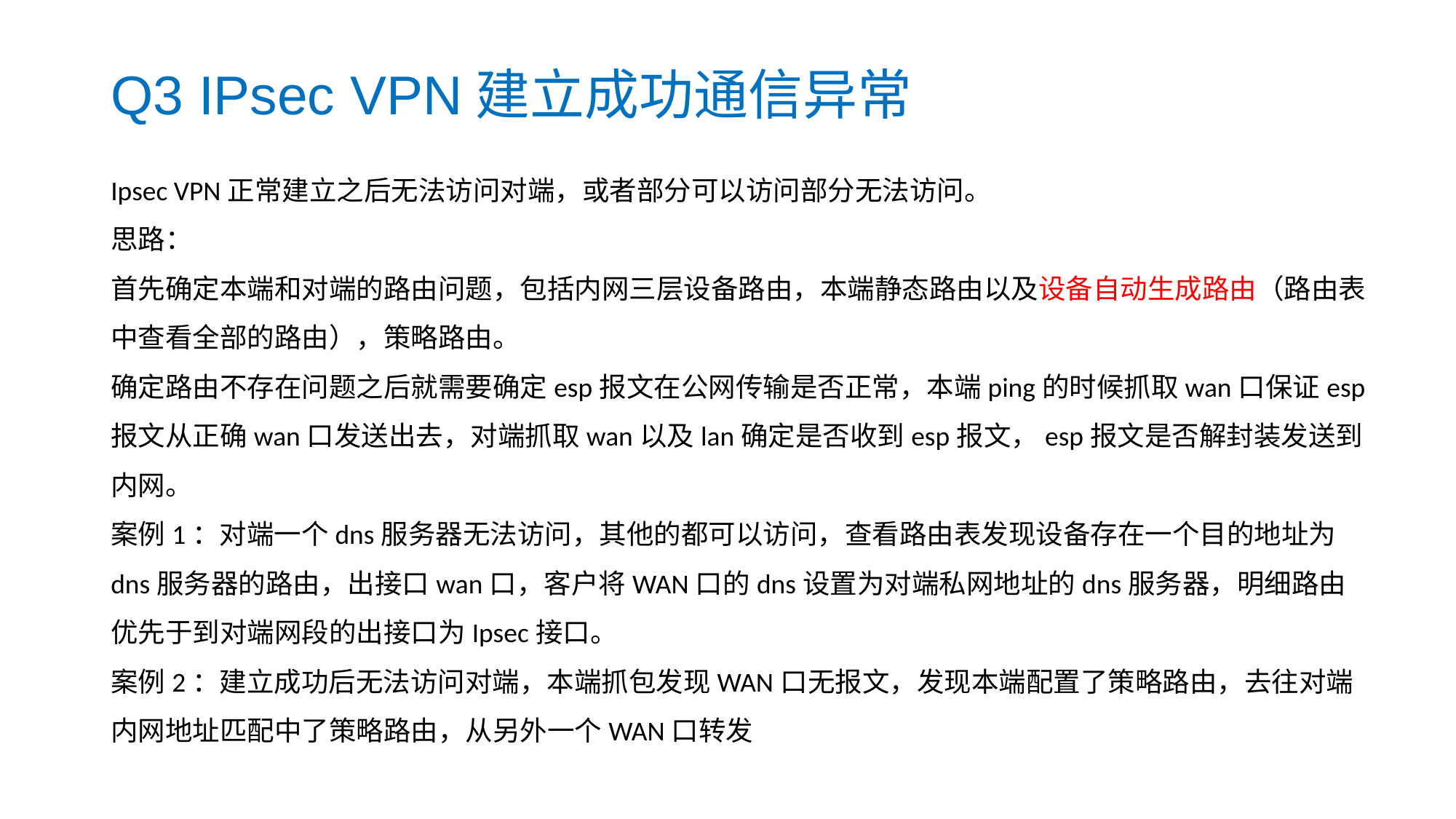

# Q3 IPsec VPN建立成功通信异常
Ipsec VPN正常建立之后无法访问对端，或者部分可以访问部分无法访问。
思路：
首先确定本端和对端的路由问题，包括内网三层设备路由，本端静态路由以及设备自动生成路由（路由表中查看全部的路由），策略路由。
确定路由不存在问题之后就需要确定esp报文在公网传输是否正常，本端ping的时候抓取wan口保证esp报文从正确wan口发送出去，对端抓取wan以及lan确定是否收到esp报文，esp报文是否解封装发送到内网。
案例1：对端一个dns服务器无法访问，其他的都可以访问，查看路由表发现设备存在一个目的地址为dns服务器的路由，出接口wan口，客户将WAN口的dns设置为对端私网地址的dns服务器，明细路由优先于到对端网段的出接口为Ipsec接口。
案例2：建立成功后无法访问对端，本端抓包发现WAN口无报文，发现本端配置了策略路由，去往对端内网地址匹配中了策略路由，从另外一个WAN口转发